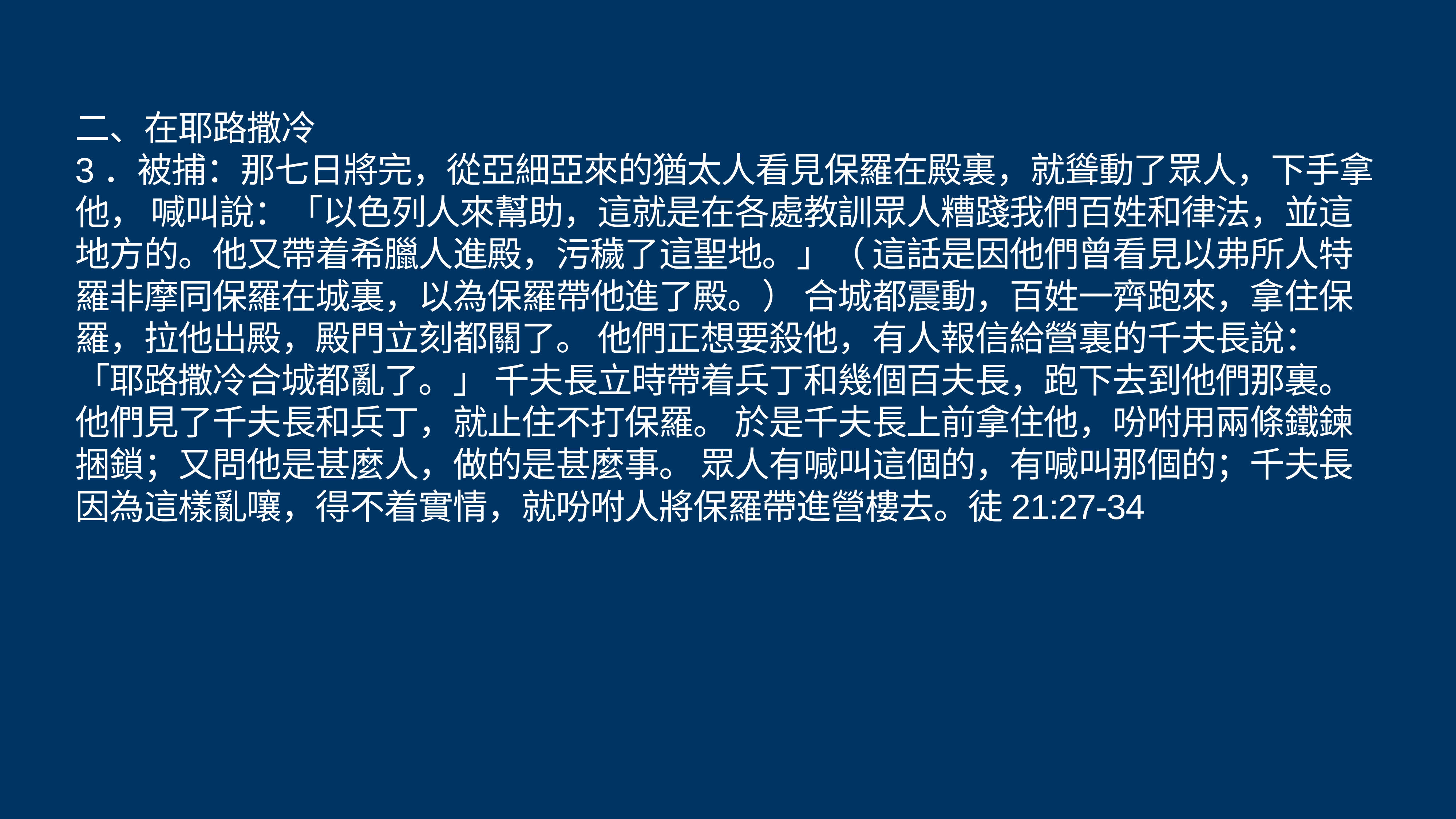

# 二、在耶路撒冷
3．被捕：那七日將完，從亞細亞來的猶太人看見保羅在殿裏，就聳動了眾人，下手拿他， 喊叫說：「以色列人來幫助，這就是在各處教訓眾人糟踐我們百姓和律法，並這地方的。他又帶着希臘人進殿，污穢了這聖地。」（ 這話是因他們曾看見以弗所人特羅非摩同保羅在城裏，以為保羅帶他進了殿。） 合城都震動，百姓一齊跑來，拿住保羅，拉他出殿，殿門立刻都關了。 他們正想要殺他，有人報信給營裏的千夫長說：「耶路撒冷合城都亂了。」 千夫長立時帶着兵丁和幾個百夫長，跑下去到他們那裏。他們見了千夫長和兵丁，就止住不打保羅。 於是千夫長上前拿住他，吩咐用兩條鐵鍊捆鎖；又問他是甚麼人，做的是甚麼事。 眾人有喊叫這個的，有喊叫那個的；千夫長因為這樣亂嚷，得不着實情，就吩咐人將保羅帶進營樓去。徒21:27-34